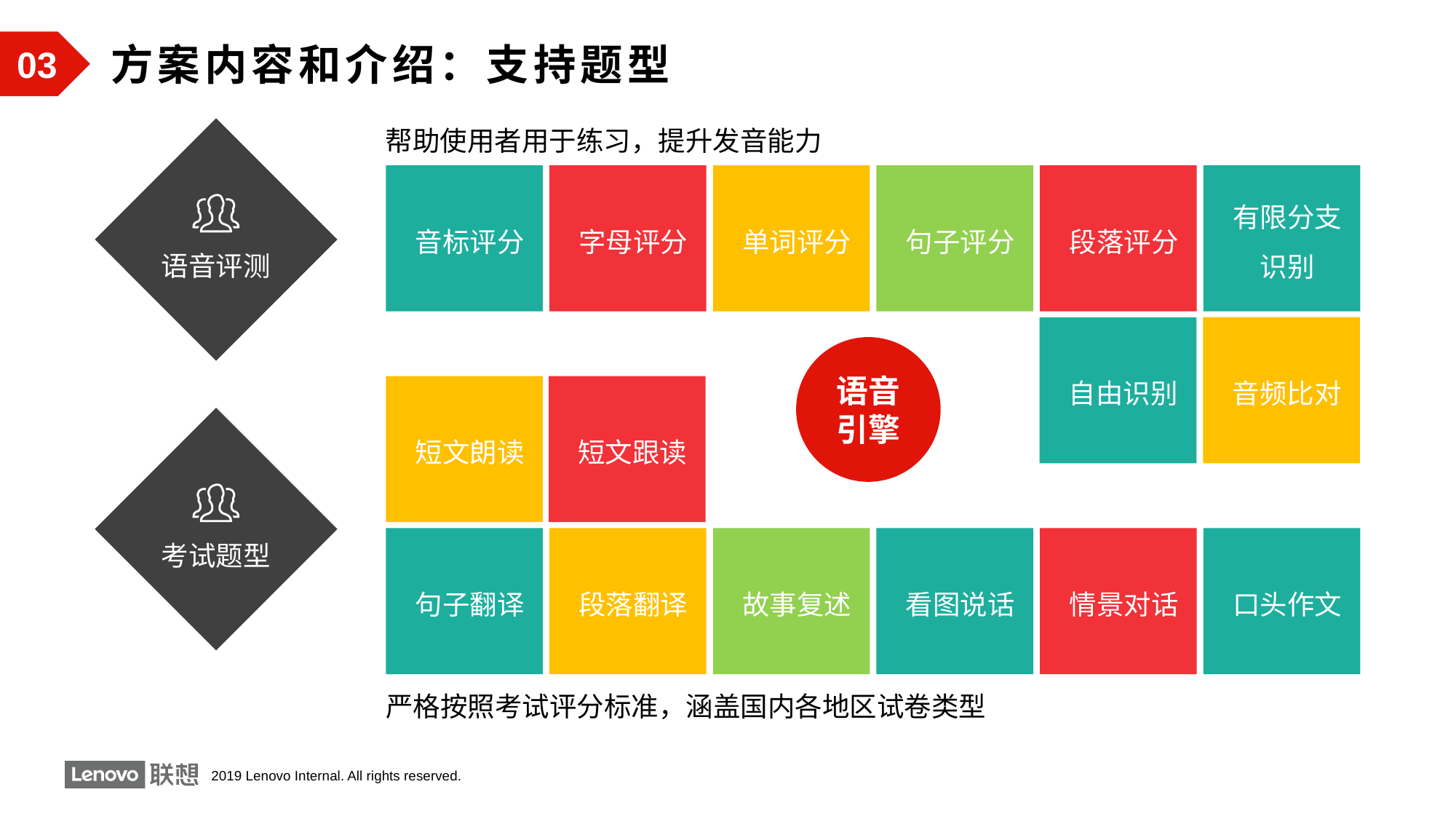

方案内容和介绍：支持题型
03

语音评测
帮助使用者用于练习，提升发音能力
音标评分
字母评分
单词评分
句子评分
段落评分
有限分支识别

语音引擎
音频比对
自由识别
短文朗读
短文跟读

考试题型
段落翻译
句子翻译
故事复述
看图说话
情景对话
口头作文
严格按照考试评分标准，涵盖国内各地区试卷类型